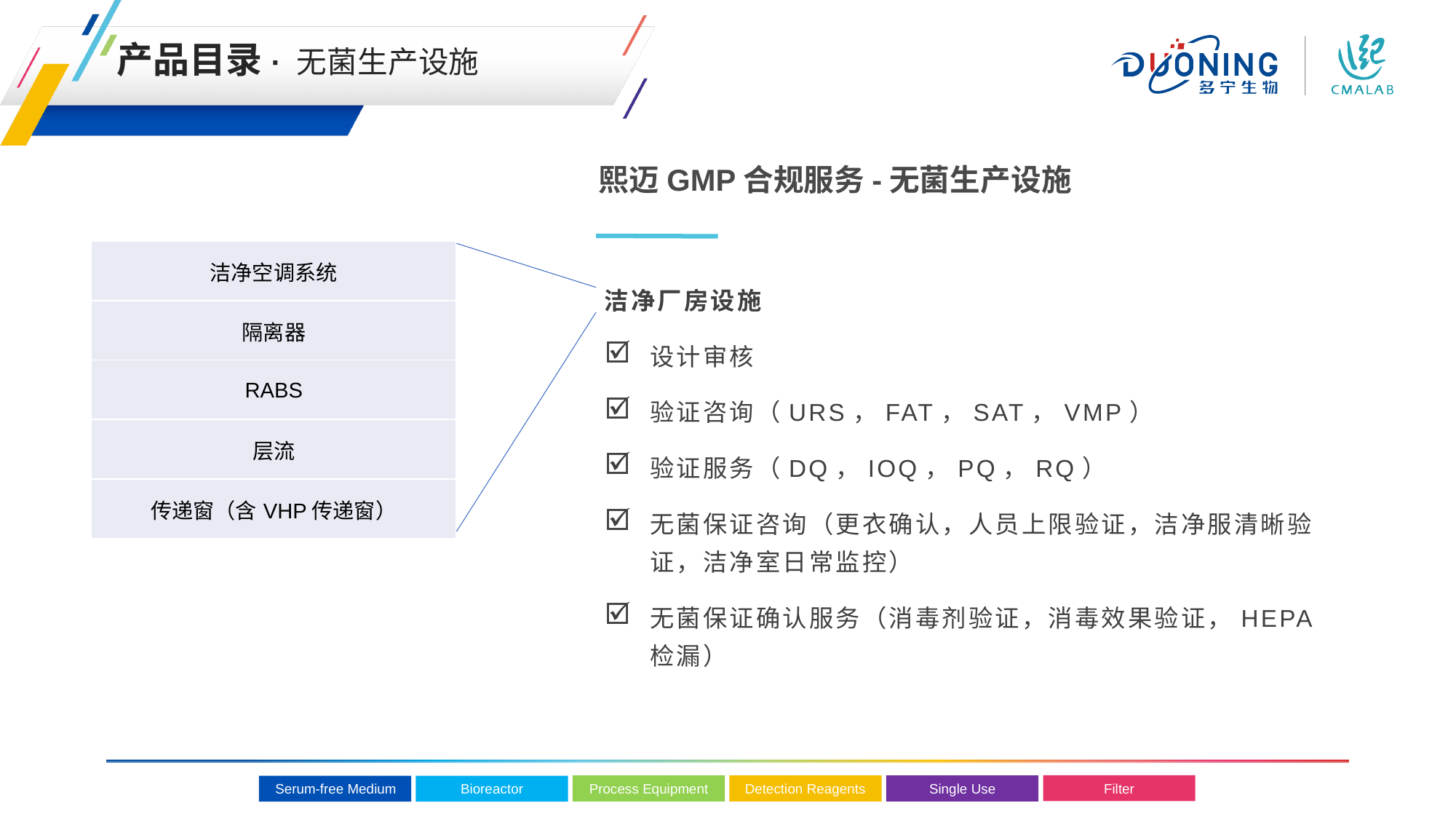

产品目录· 无菌生产设施
熙迈GMP合规服务-无菌生产设施

| 洁净空调系统 |
| --- |
| 隔离器 |
| RABS |
| 层流 |
| 传递窗（含VHP传递窗） |
洁净厂房设施
设计审核
验证咨询（URS，FAT，SAT，VMP）
验证服务（DQ，IOQ，PQ，RQ）
无菌保证咨询（更衣确认，人员上限验证，洁净服清晰验证，洁净室日常监控）
无菌保证确认服务（消毒剂验证，消毒效果验证，HEPA检漏）